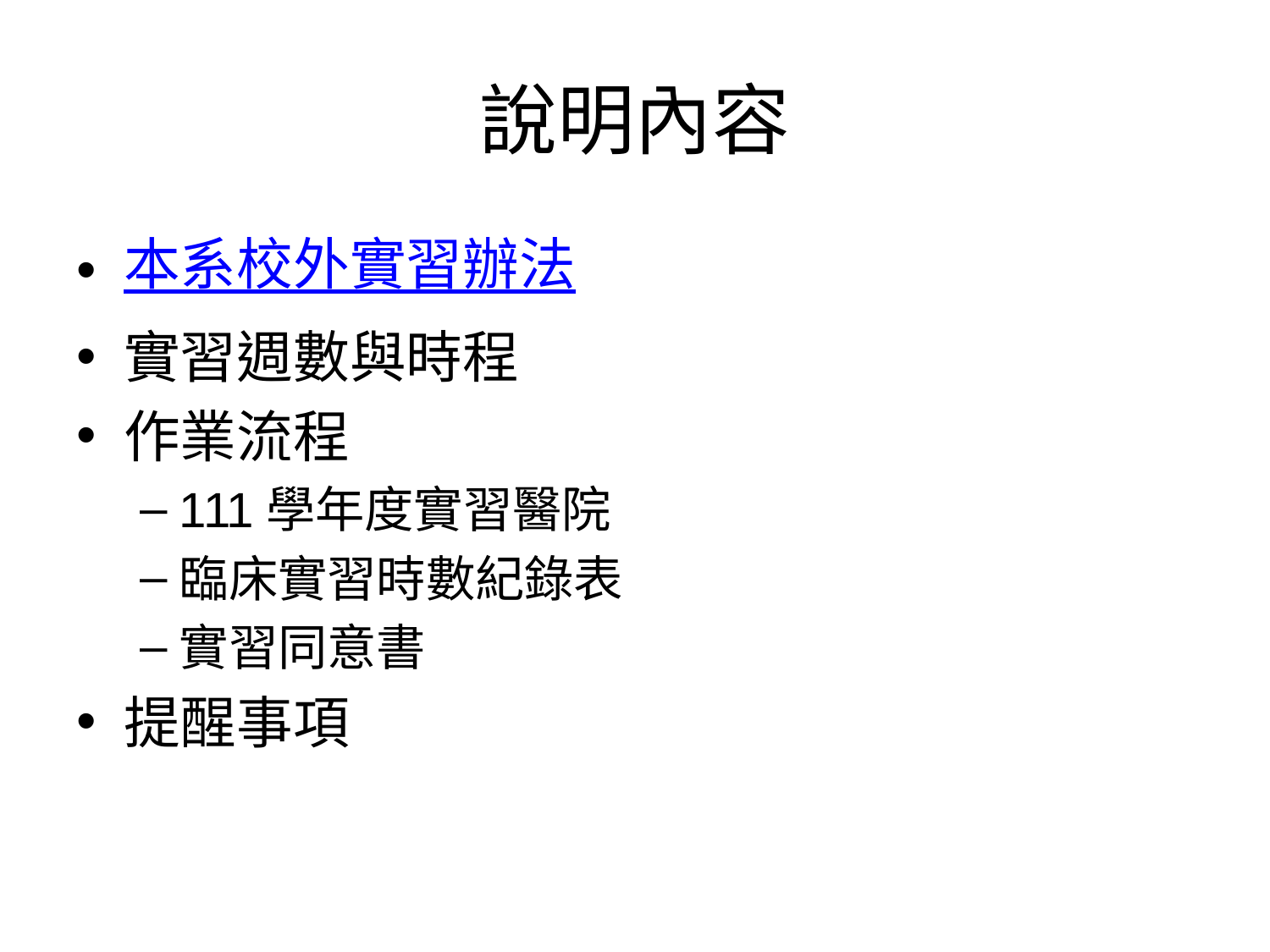

# 說明內容
本系校外實習辦法
實習週數與時程
作業流程
111學年度實習醫院
臨床實習時數紀錄表
實習同意書
提醒事項